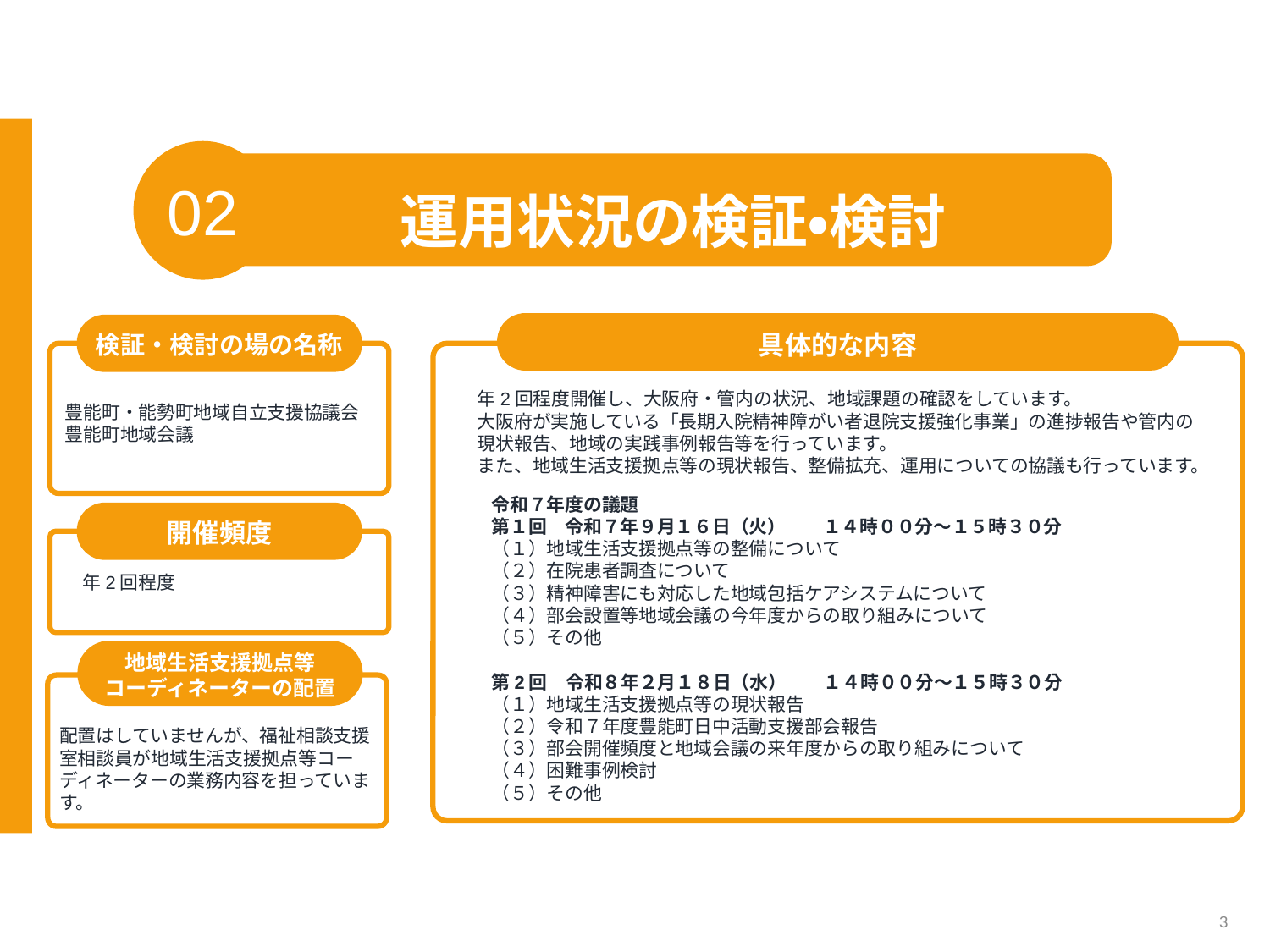

02

運用状況の検証・検討
具体的な内容
検証・検討の場の名称

年2回程度開催し、大阪府・管内の状況、地域課題の確認をしています。
大阪府が実施している「長期入院精神障がい者退院支援強化事業」の進捗報告や管内の現状報告、地域の実践事例報告等を行っています。
また、地域生活支援拠点等の現状報告、整備拡充、運用についての協議も行っています。
豊能町・能勢町地域自立支援協議会　豊能町地域会議
令和７年度の議題
第１回　令和７年９月１６日（火）　　１４時００分～１５時３０分
（１）地域生活支援拠点等の整備について
（２）在院患者調査について
（３）精神障害にも対応した地域包括ケアシステムについて
（４）部会設置等地域会議の今年度からの取り組みについて
（５）その他

第2回　令和８年２月１８日（水）　　１４時００分～１５時３０分
（１）地域生活支援拠点等の現状報告
（２）令和７年度豊能町日中活動支援部会報告
（３）部会開催頻度と地域会議の来年度からの取り組みについて
（４）困難事例検討
（５）その他

開催頻度

年2回程度
地域生活支援拠点等
コーディネーターの配置

配置はしていませんが、福祉相談支援室相談員が地域生活支援拠点等コーディネーターの業務内容を担っています。
3